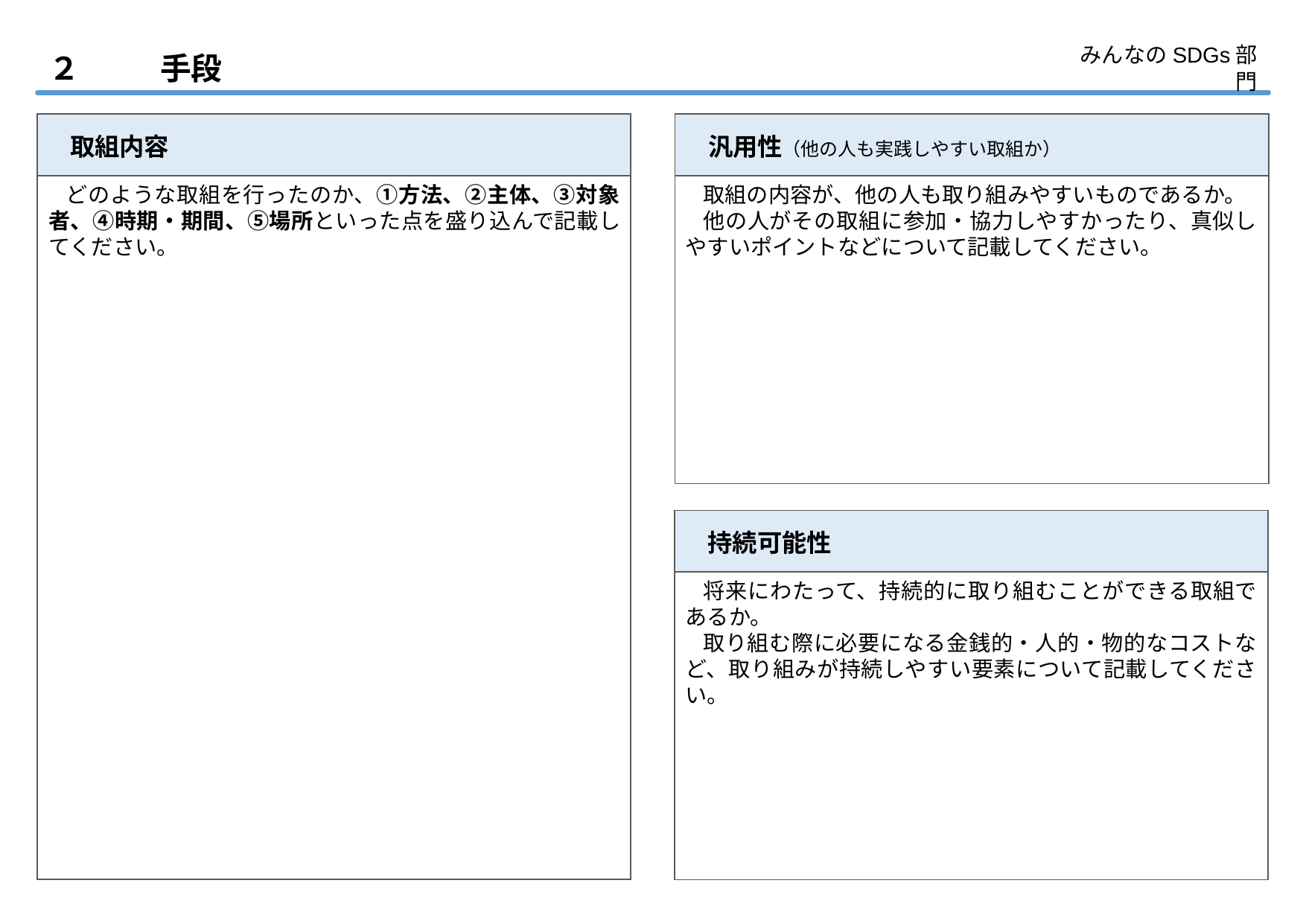

どのような取組を行ったのか、①方法、②主体、③対象者、④時期・期間、⑤場所といった点を盛り込んで記載してください。
取組の内容が、他の人も取り組みやすいものであるか。
他の人がその取組に参加・協力しやすかったり、真似しやすいポイントなどについて記載してください。
将来にわたって、持続的に取り組むことができる取組であるか。
取り組む際に必要になる金銭的・人的・物的なコストなど、取り組みが持続しやすい要素について記載してください。